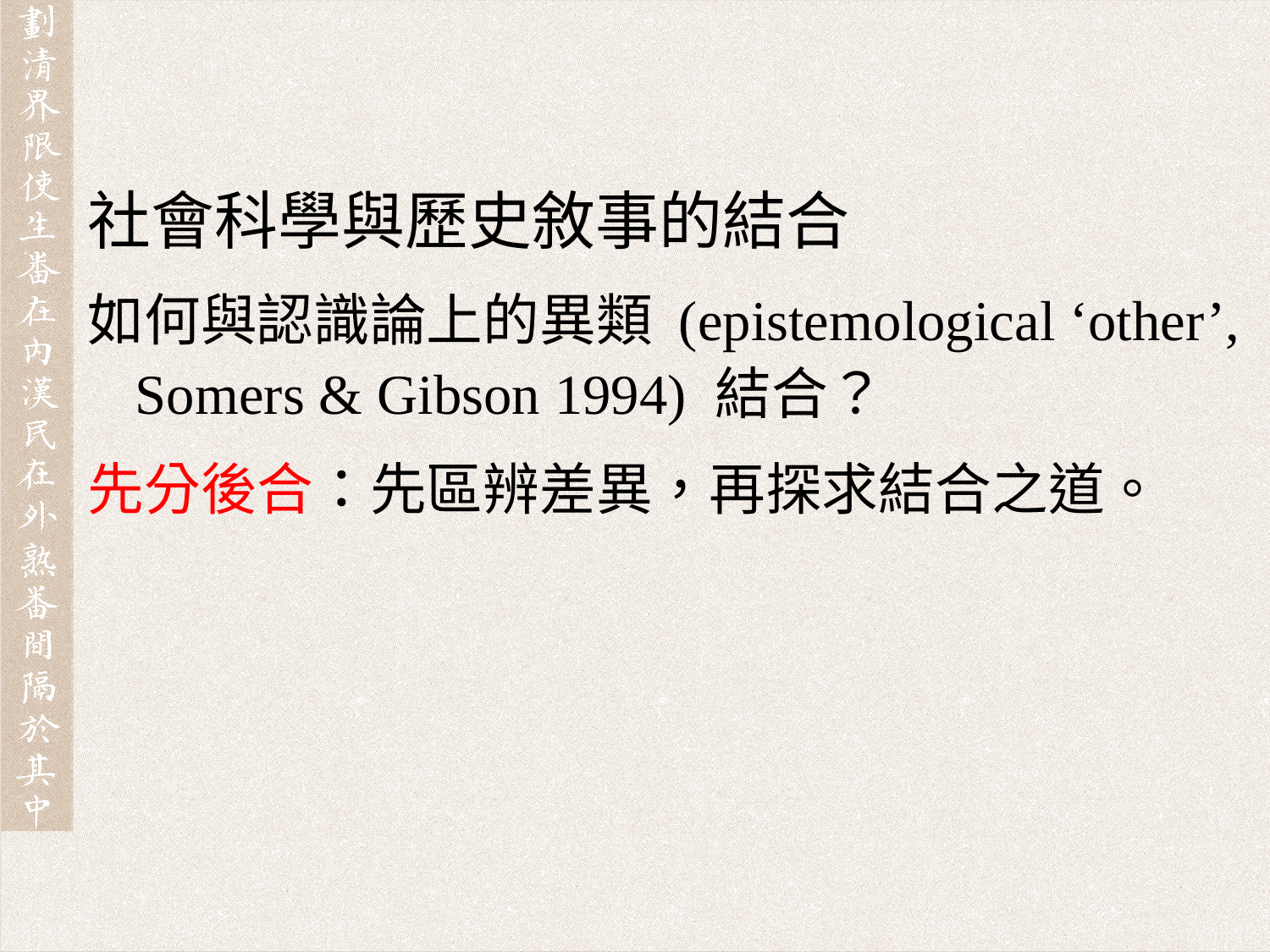

社會科學與歷史敘事的結合
如何與認識論上的異類 (epistemological ‘other’, Somers & Gibson 1994) 結合？
先分後合：先區辨差異，再探求結合之道。